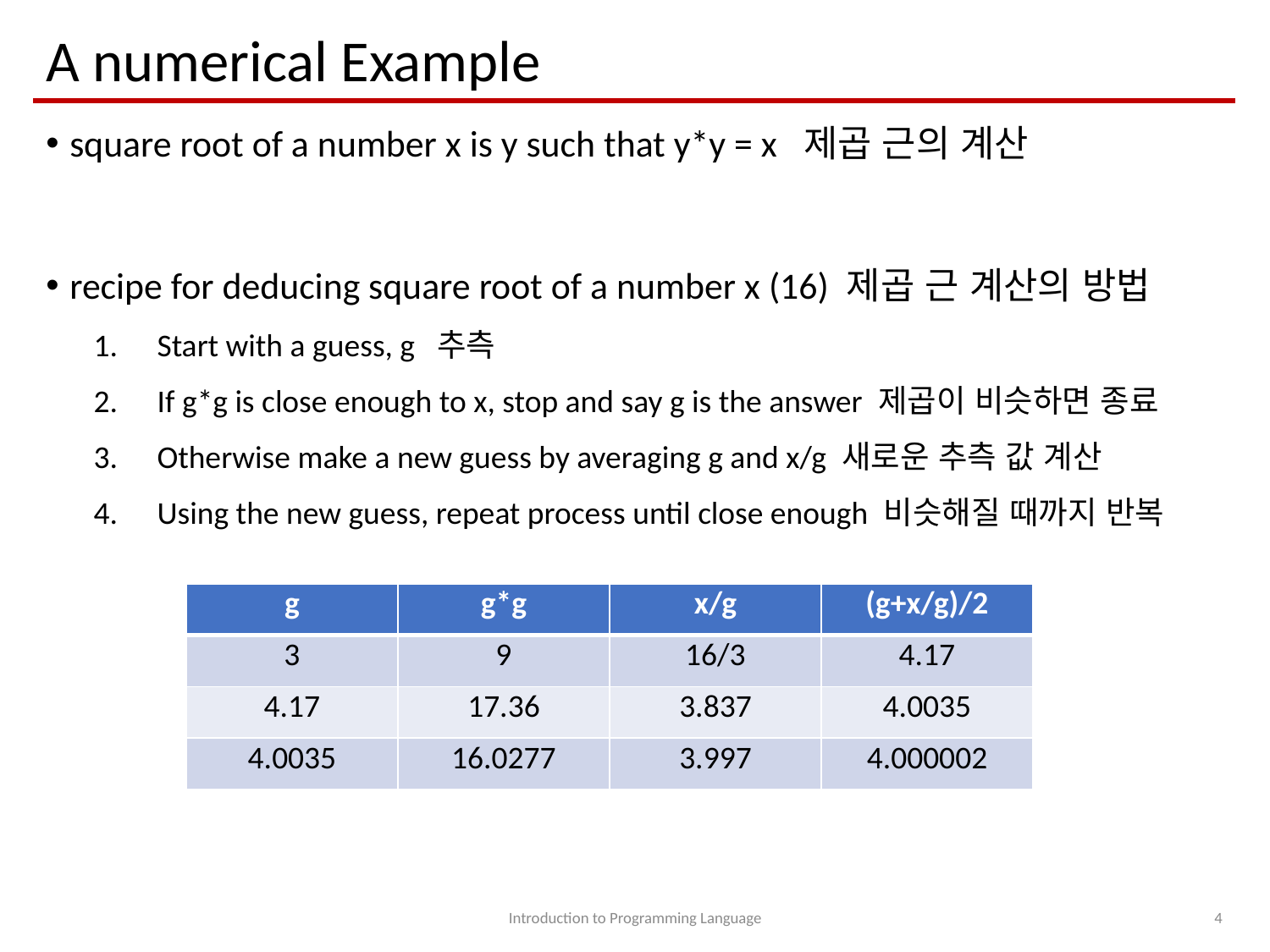

# A numerical Example
square root of a number x is y such that y*y = x  제곱 근의 계산

recipe for deducing square root of a number x (16) 제곱 근 계산의 방법
Start with a guess, g  추측
If g*g is close enough to x, stop and say g is the answer 제곱이 비슷하면 종료
Otherwise make a new guess by averaging g and x/g 새로운 추측 값 계산
Using the new guess, repeat process until close enough 비슷해질 때까지 반복

| g | g\*g | x/g | (g+x/g)/2 |
| --- | --- | --- | --- |
| 3 | 9 | 16/3 | 4.17 |
| 4.17 | 17.36 | 3.837 | 4.0035 |
| 4.0035 | 16.0277 | 3.997 | 4.000002 |
Introduction to Programming Language
4